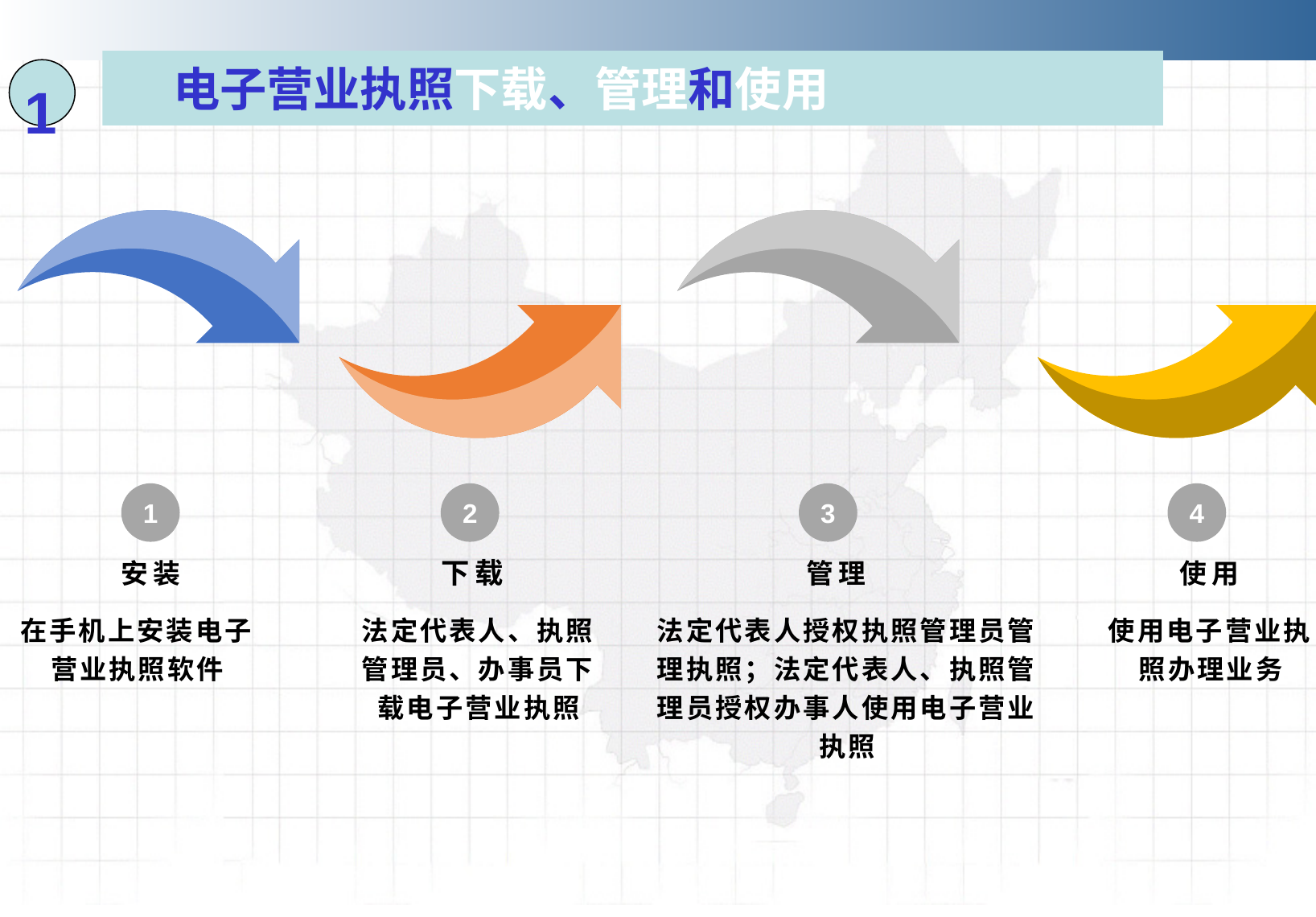

电子营业执照下载、管理和使用

1

1
2
3
4
安装
管理
使用
下载
在手机上安装电子营业执照软件
法定代表人、执照管理员、办事员下载电子营业执照
法定代表人授权执照管理员管理执照；法定代表人、执照管理员授权办事人使用电子营业执照
使用电子营业执照办理业务